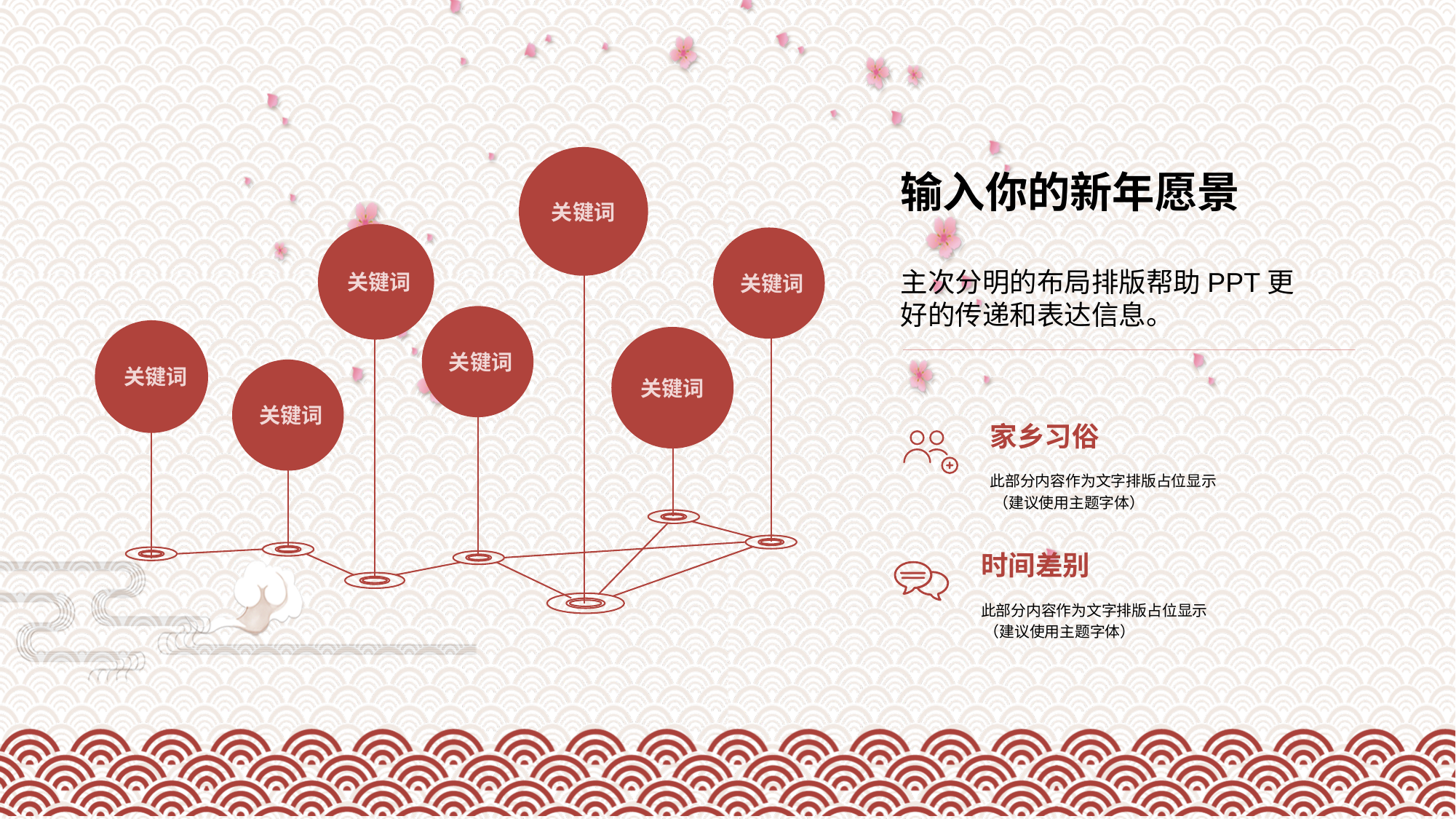

输入你的新年愿景
主次分明的布局排版帮助PPT更好的传递和表达信息。
关键词
关键词
关键词

关键词

关键词
关键词

关键词

家乡习俗

此部分内容作为文字排版占位显示
 （建议使用主题字体）
时间差别

此部分内容作为文字排版占位显示
 （建议使用主题字体）